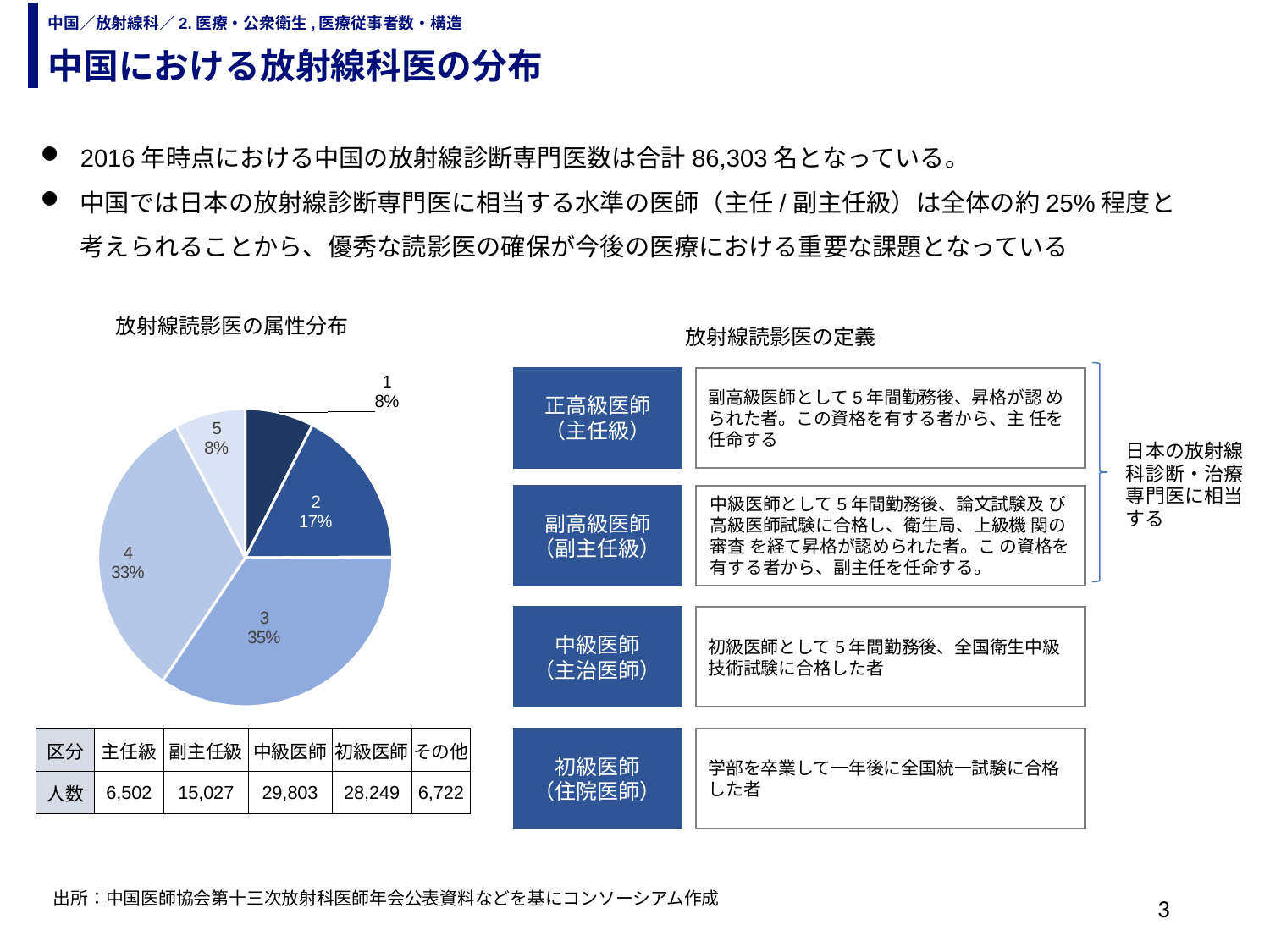

中国における放射線科医の分布
中国／放射線科／2.医療・公衆衛生,医療従事者数・構造
2016年時点における中国の放射線診断専門医数は合計86,303名となっている。
中国では日本の放射線診断専門医に相当する水準の医師（主任/副主任級）は全体の約25%程度と　考えられることから、優秀な読影医の確保が今後の医療における重要な課題となっている
放射線読影医の属性分布
放射線読影医の定義

### Chart

| Category |  |
|---|---|
正高級医師
（主任級）
副高級医師として5年間勤務後、昇格が認 められた者。この資格を有する者から、主 任を任命する
副高級医師
（副主任級）
中級医師として5年間勤務後、論文試験及 び高級医師試験に合格し、衛生局、上級機 関の審査 を経て昇格が認められた者。こ の資格を有する者から、副主任を任命する。
中級医師
（主治医師）
初級医師として5年間勤務後、全国衛生中級技術試験に合格した者
初級医師
（住院医師）
学部を卒業して一年後に全国統一試験に合格した者
日本の放射線科診断・治療専門医に相当する
| 区分 | 主任級 | 副主任級 | 中級医師 | 初級医師 | その他 |
| --- | --- | --- | --- | --- | --- |
| 人数 | 6,502 | 15,027 | 29,803 | 28,249 | 6,722 |
出所：中国医師協会第十三次放射科医師年会公表資料などを基にコンソーシアム作成
3